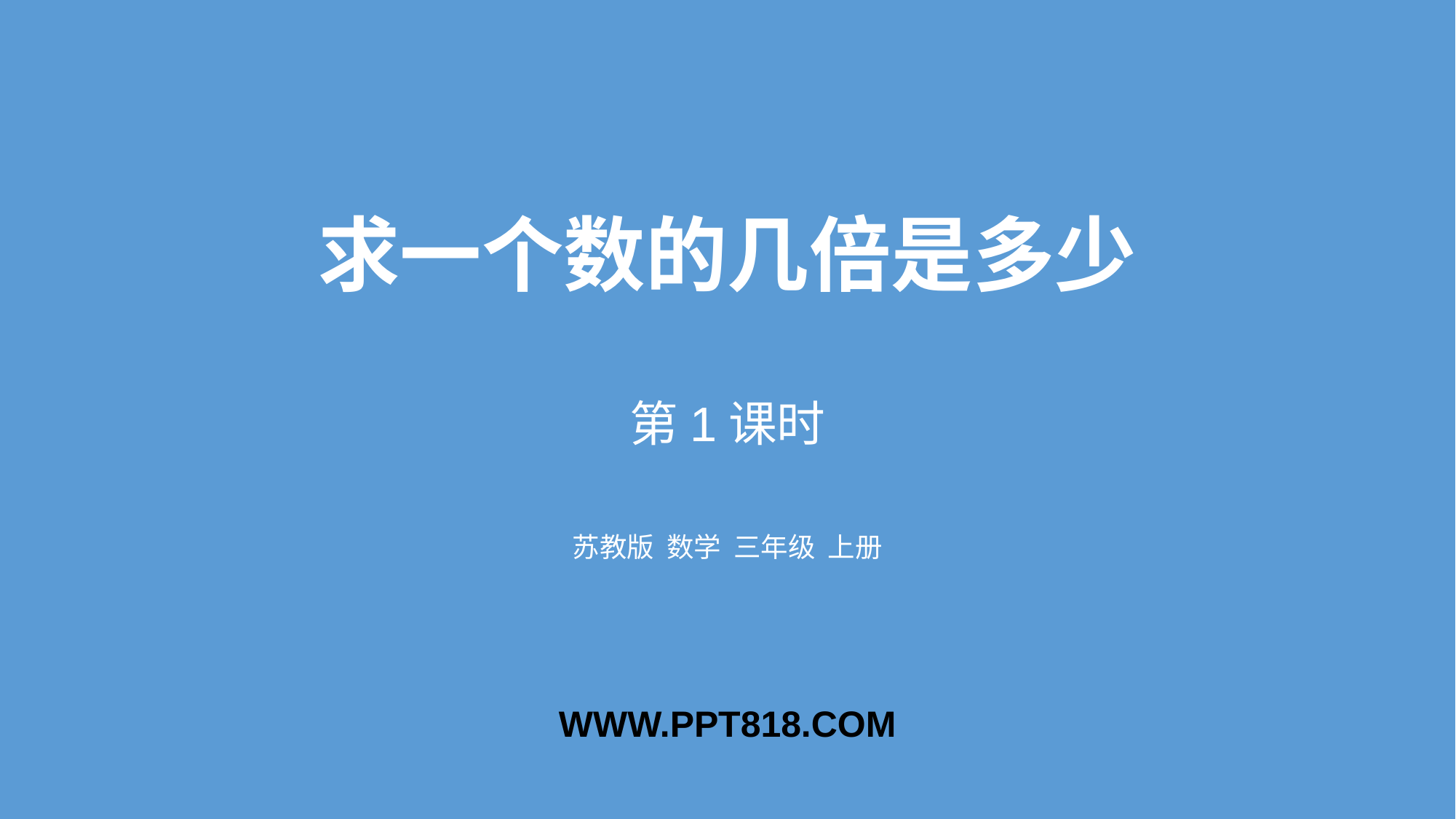

求一个数的几倍是多少
第1课时
苏教版  数学  三年级  上册
WWW.PPT818.COM